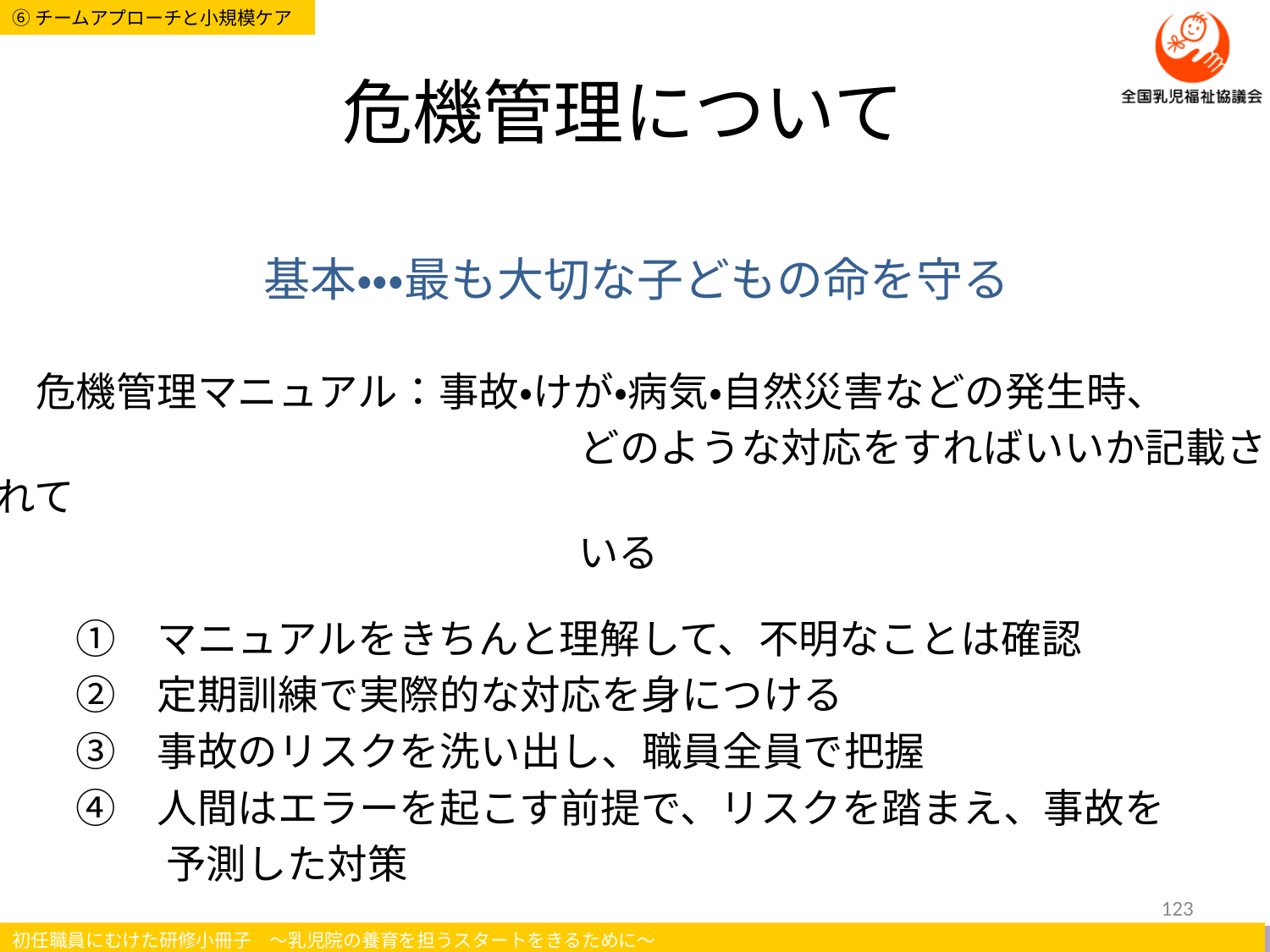

# 危機管理について
基本・・・最も大切な子どもの命を守る

　危機管理マニュアル：事故・けが・病気・自然災害などの発生時、
　　　　　　　　　　　　　　  どのような対応をすればいいか記載されて
　　　　　　　　　　　　　　  いる

　　①　マニュアルをきちんと理解して、不明なことは確認
　　②　定期訓練で実際的な対応を身につける
　　③　事故のリスクを洗い出し、職員全員で把握
　　④　人間はエラーを起こす前提で、リスクを踏まえ、事故を
　　　　 予測した対策
123